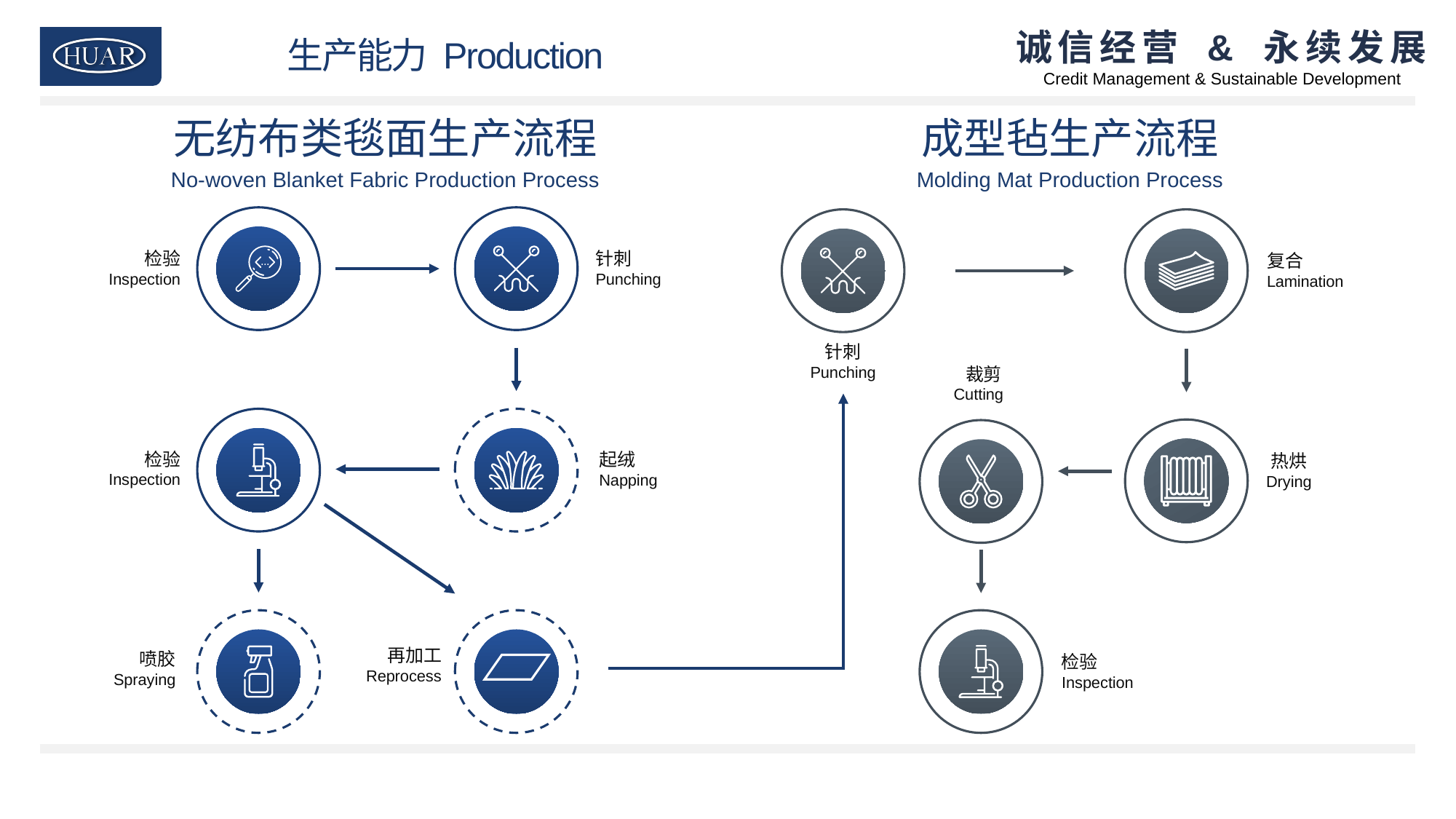

生产能力 Production
无纺布类毯面生产流程
No-woven Blanket Fabric Production Process
成型毡生产流程
Molding Mat Production Process

检验
Inspection
针刺
Punching
复合
Lamination
针刺
Punching
   裁剪
 Cutting

检验
Inspection
起绒
Napping
热烘
Drying

再加工
Reprocess
喷胶
Spraying
检验
Inspection